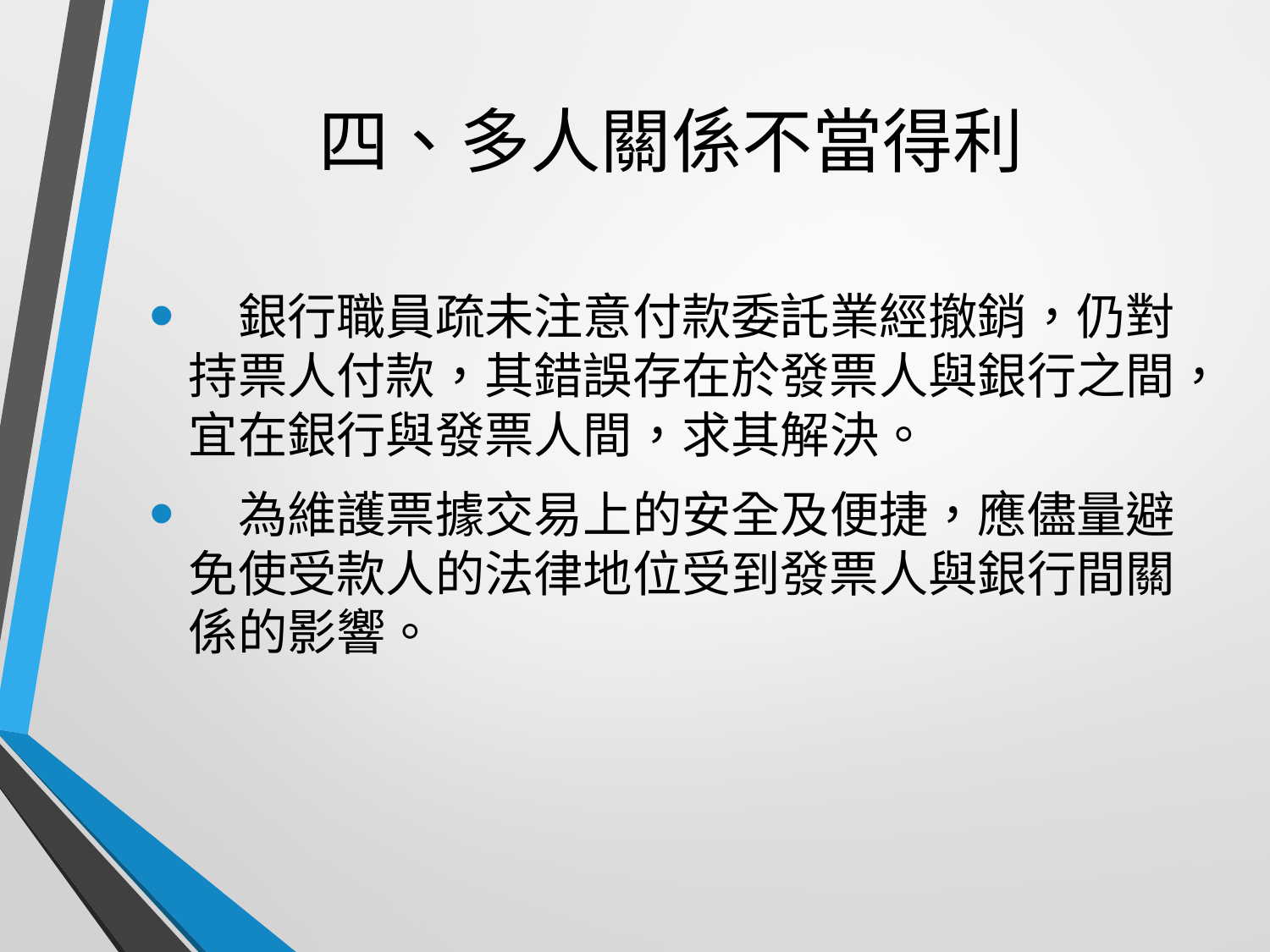

# 四、多人關係不當得利
　銀行職員疏未注意付款委託業經撤銷，仍對持票人付款，其錯誤存在於發票人與銀行之間，宜在銀行與發票人間，求其解決。
　為維護票據交易上的安全及便捷，應儘量避免使受款人的法律地位受到發票人與銀行間關係的影響。